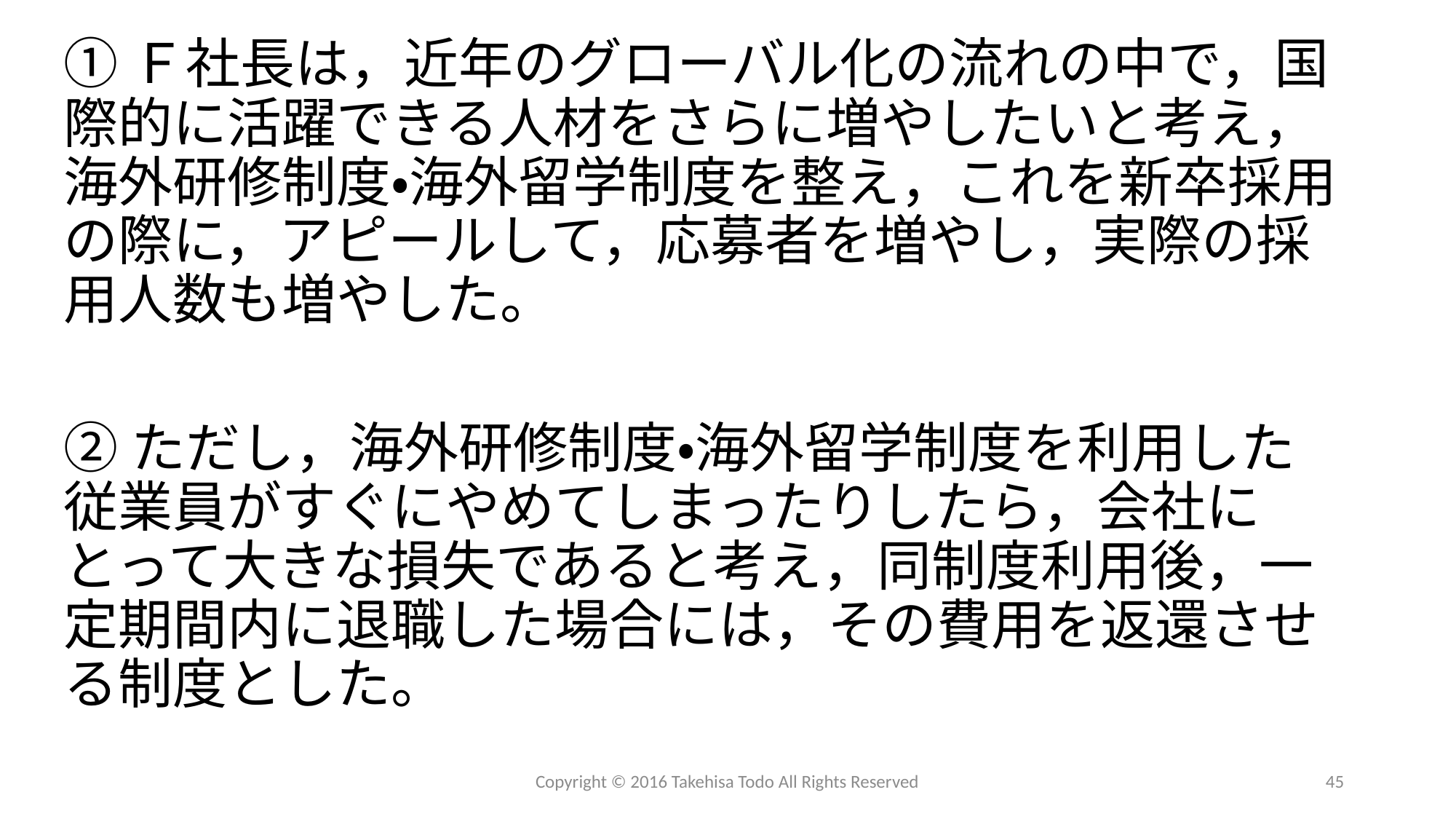

①Ｆ社長は，近年のグローバル化の流れの中で，国際的に活躍できる人材をさらに増やしたいと考え，海外研修制度・海外留学制度を整え，これを新卒採用の際に，アピールして，応募者を増やし，実際の採用人数も増やした。

②ただし，海外研修制度・海外留学制度を利用した従業員がすぐにやめてしまったりしたら，会社にとって大きな損失であると考え，同制度利用後，一定期間内に退職した場合には，その費用を返還させる制度とした。
Copyright © 2016 Takehisa Todo All Rights Reserved
45